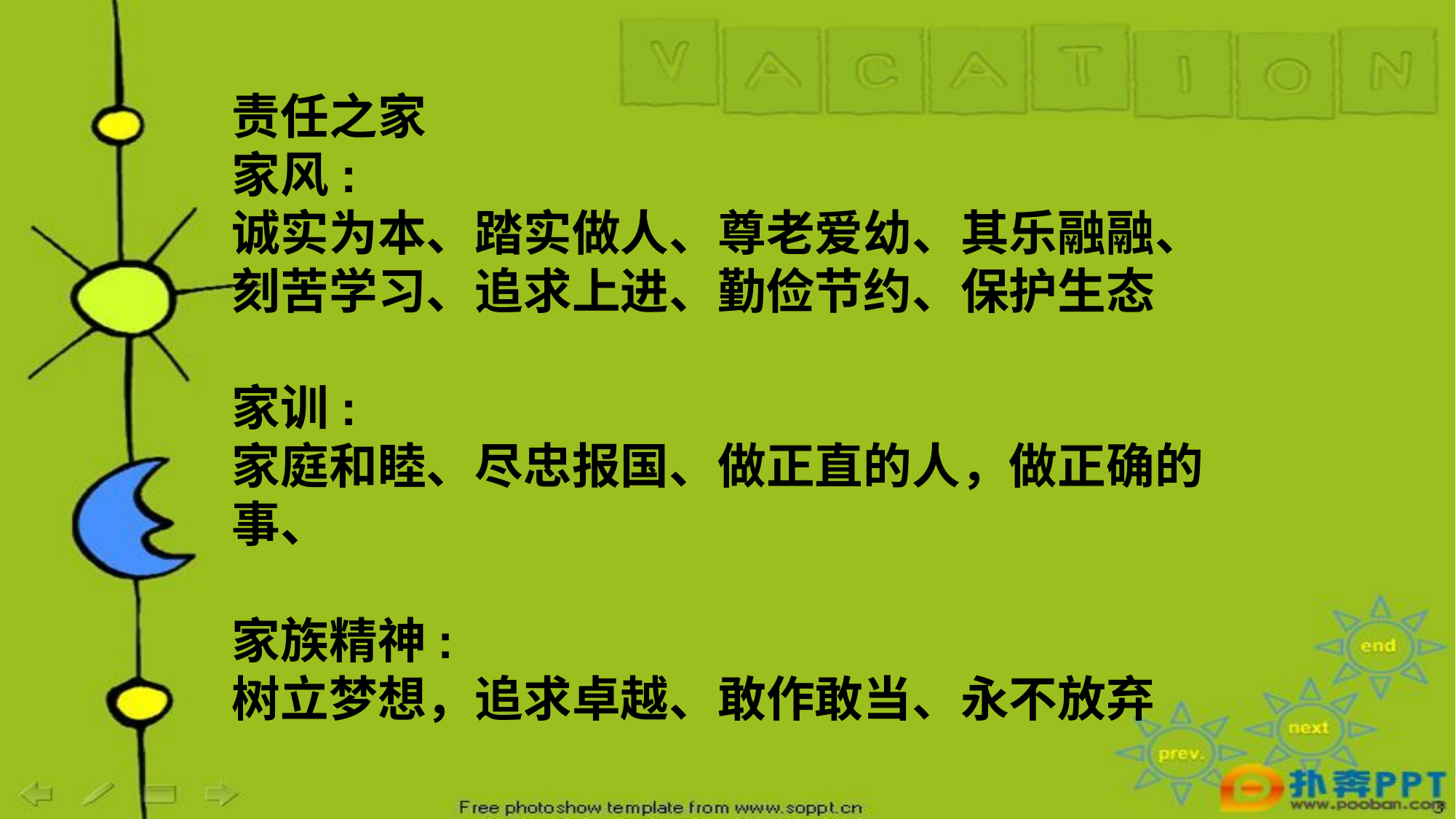

责任之家
家风:
诚实为本、踏实做人、尊老爱幼、其乐融融、刻苦学习、追求上进、勤俭节约、保护生态

家训:
家庭和睦、尽忠报国、做正直的人，做正确的事、

家族精神:
树立梦想，追求卓越、敢作敢当、永不放弃